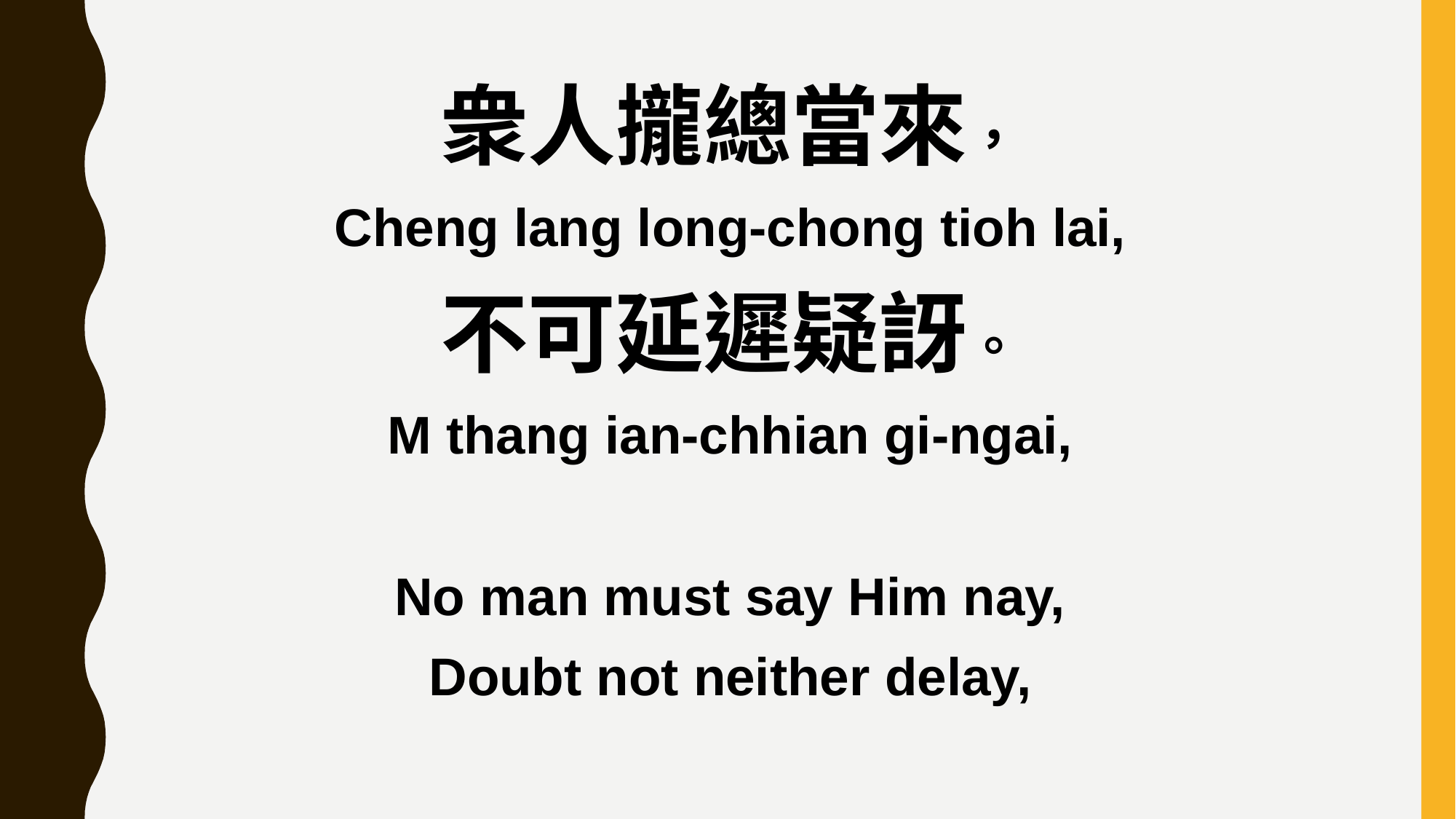

衆人攏總當來，
Cheng lang long-chong tioh lai,
不可延遲疑訝。
M thang ian-chhian gi-ngai,

No man must say Him nay,
Doubt not neither delay,